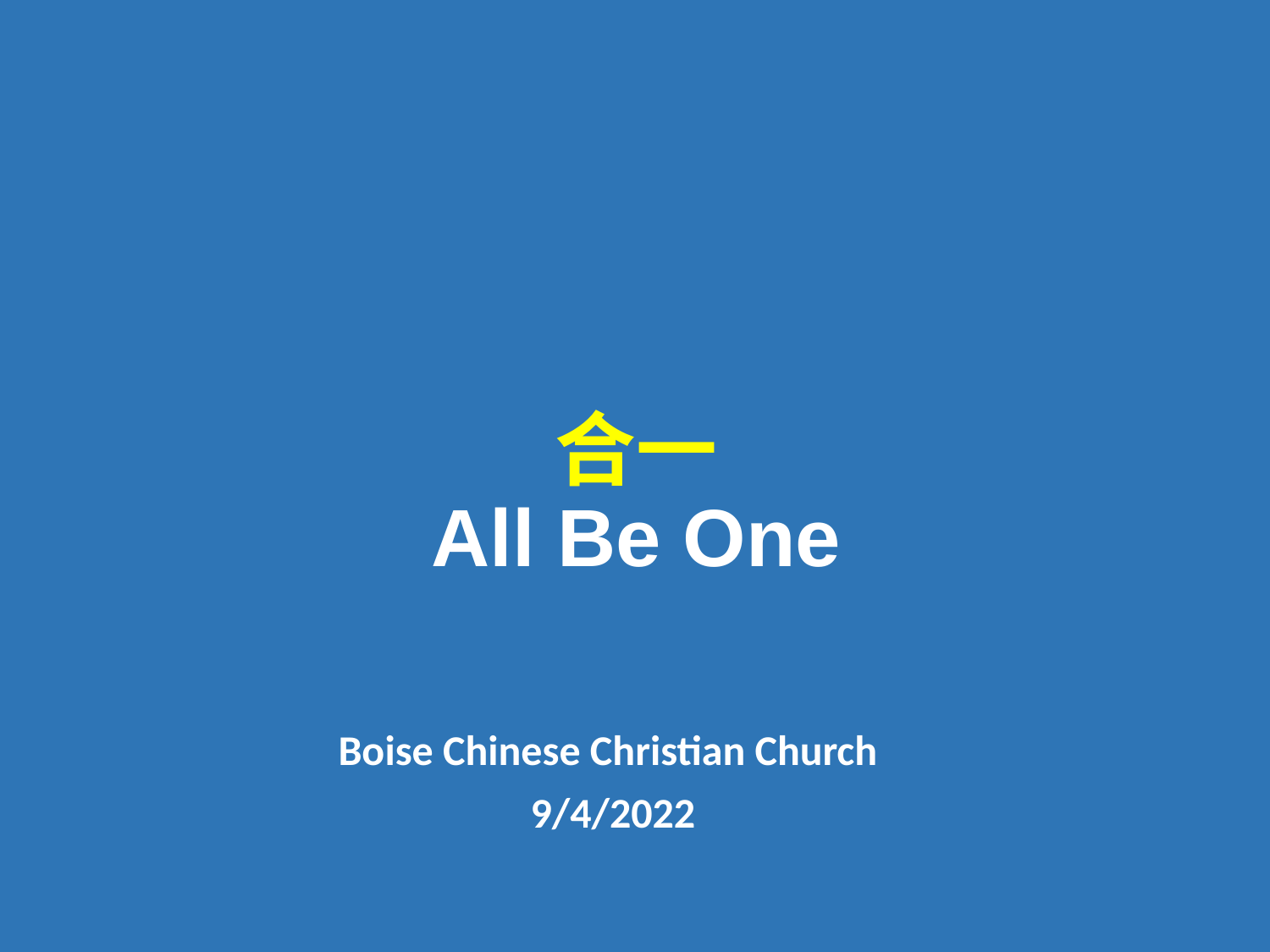

# 合一 All Be One
Boise Chinese Christian Church
9/4/2022